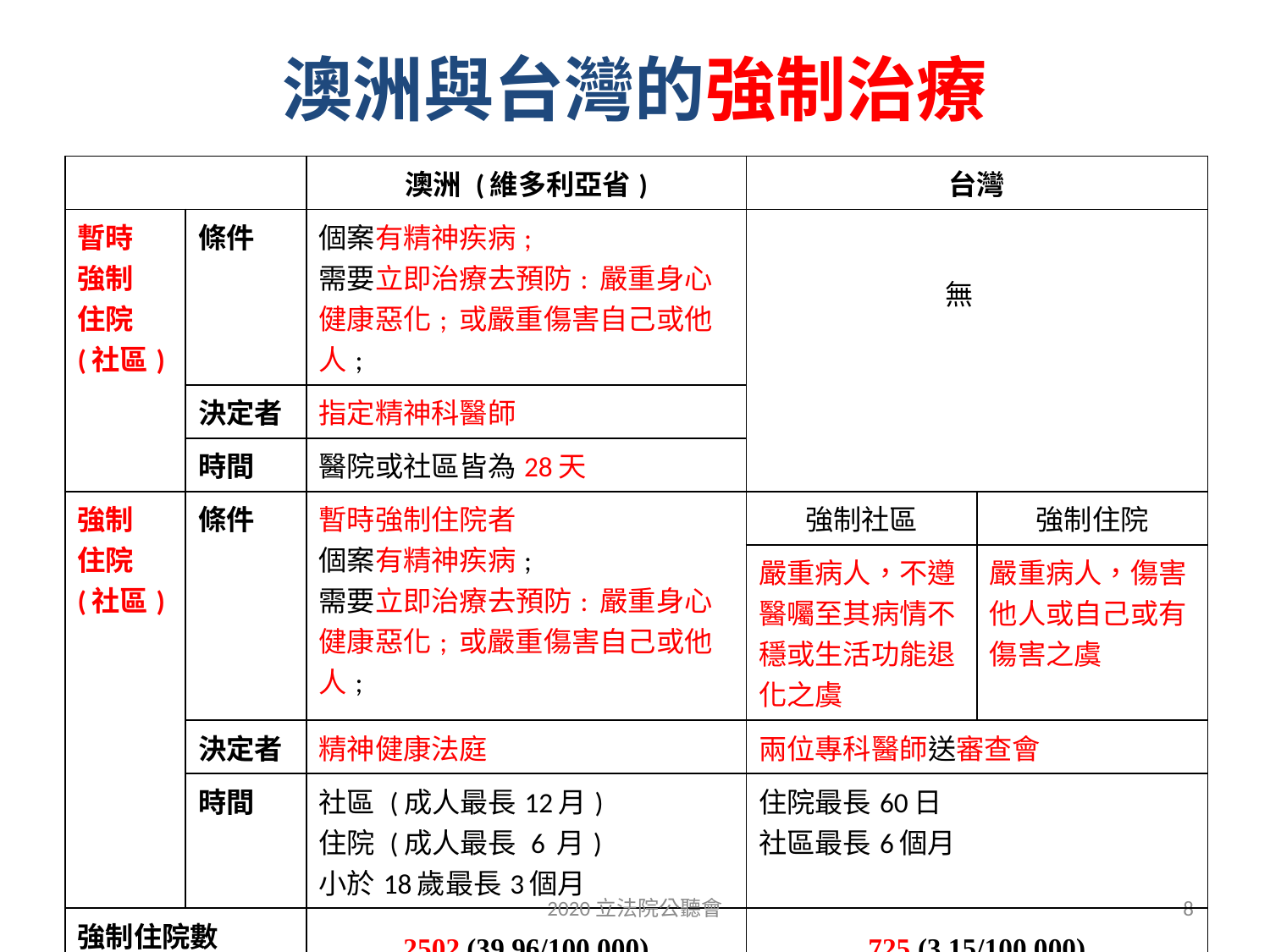

# 澳洲與台灣的強制治療
|  |  | 澳洲 (維多利亞省) | 台灣 |  |
| --- | --- | --- | --- | --- |
| 暫時 強制 住院 (社區) | 條件 | 個案有精神疾病; 需要立即治療去預防: 嚴重身心健康惡化; 或嚴重傷害自己或他人; | 無 |  |
|  | 決定者 | 指定精神科醫師 |  |  |
|  | 時間 | 醫院或社區皆為28天 |  |  |
| 強制 住院 (社區) | 條件 | 暫時強制住院者 個案有精神疾病; 需要立即治療去預防: 嚴重身心健康惡化; 或嚴重傷害自己或他人; | 強制社區 | 強制住院 |
|  |  |  | 嚴重病人，不遵醫囑至其病情不穩或生活功能退化之虞 | 嚴重病人，傷害他人或自己或有傷害之虞 |
|  | 決定者 | 精神健康法庭 | 兩位專科醫師送審查會 |  |
|  | 時間 | 社區 (成人最長12月) 住院 (成人最長 6 月) 小於18歲最長3個月 | 住院最長60日 社區最長6個月 |  |
| 強制住院數(2016) |  | 2502 (39.96/100,000) | 725 (3.15/100,000) |  |
| 強制社區數(2016) |  | 3423 (54.68/100,000) | 66 (0.28/100,000) |  |
2020立法院公聽會
8